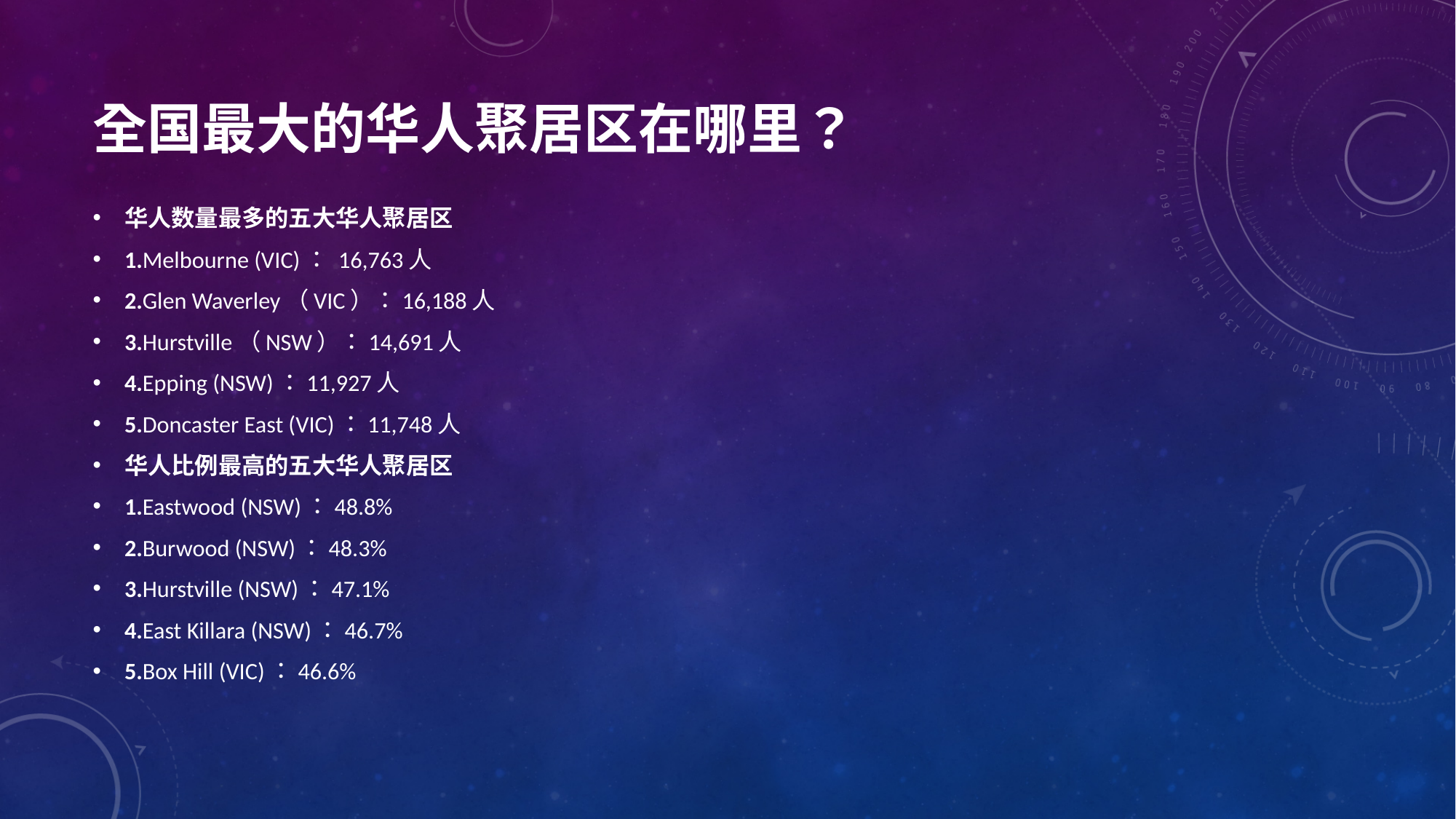

# 全国最大的华人聚居区在哪里？
华人数量最多的五大华人聚居区
1.Melbourne (VIC)： 16,763人
2.Glen Waverley（VIC）：16,188人
3.Hurstville（NSW）：14,691人
4.Epping (NSW)：11,927人
5.Doncaster East (VIC)：11,748人
华人比例最高的五大华人聚居区
1.Eastwood (NSW)：48.8%
2.Burwood (NSW)：48.3%
3.Hurstville (NSW)：47.1%
4.East Killara (NSW)：46.7%
5.Box Hill (VIC)：46.6%